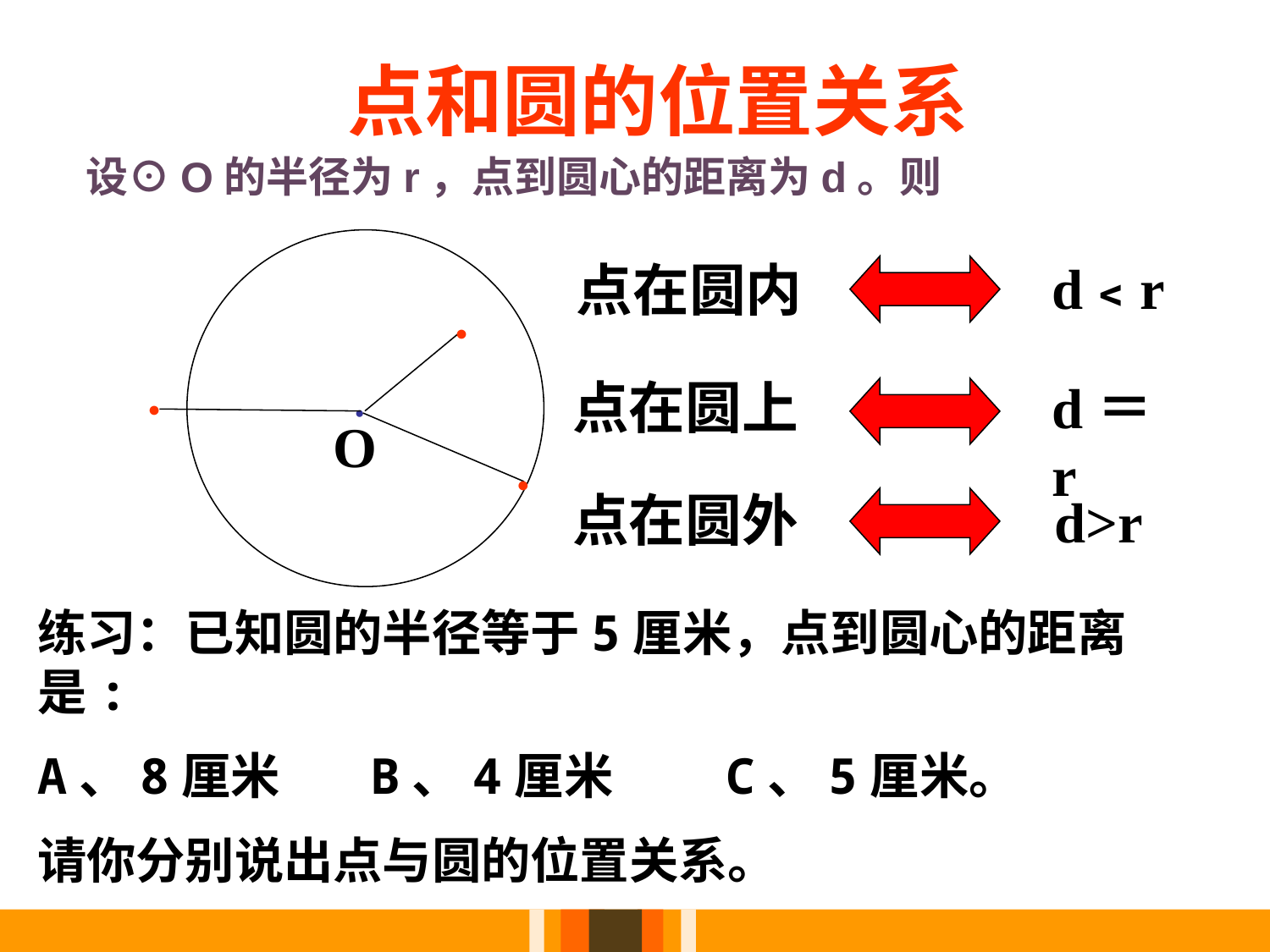

点和圆的位置关系
设⊙O的半径为r，点到圆心的距离为d。则

d﹤r
点在圆内

●

点在圆上
d＝r

●
●
O

●
点在圆外
d>r

练习：已知圆的半径等于5厘米，点到圆心的距离是:
A、8厘米       B、4厘米         C、5厘米。
请你分别说出点与圆的位置关系。